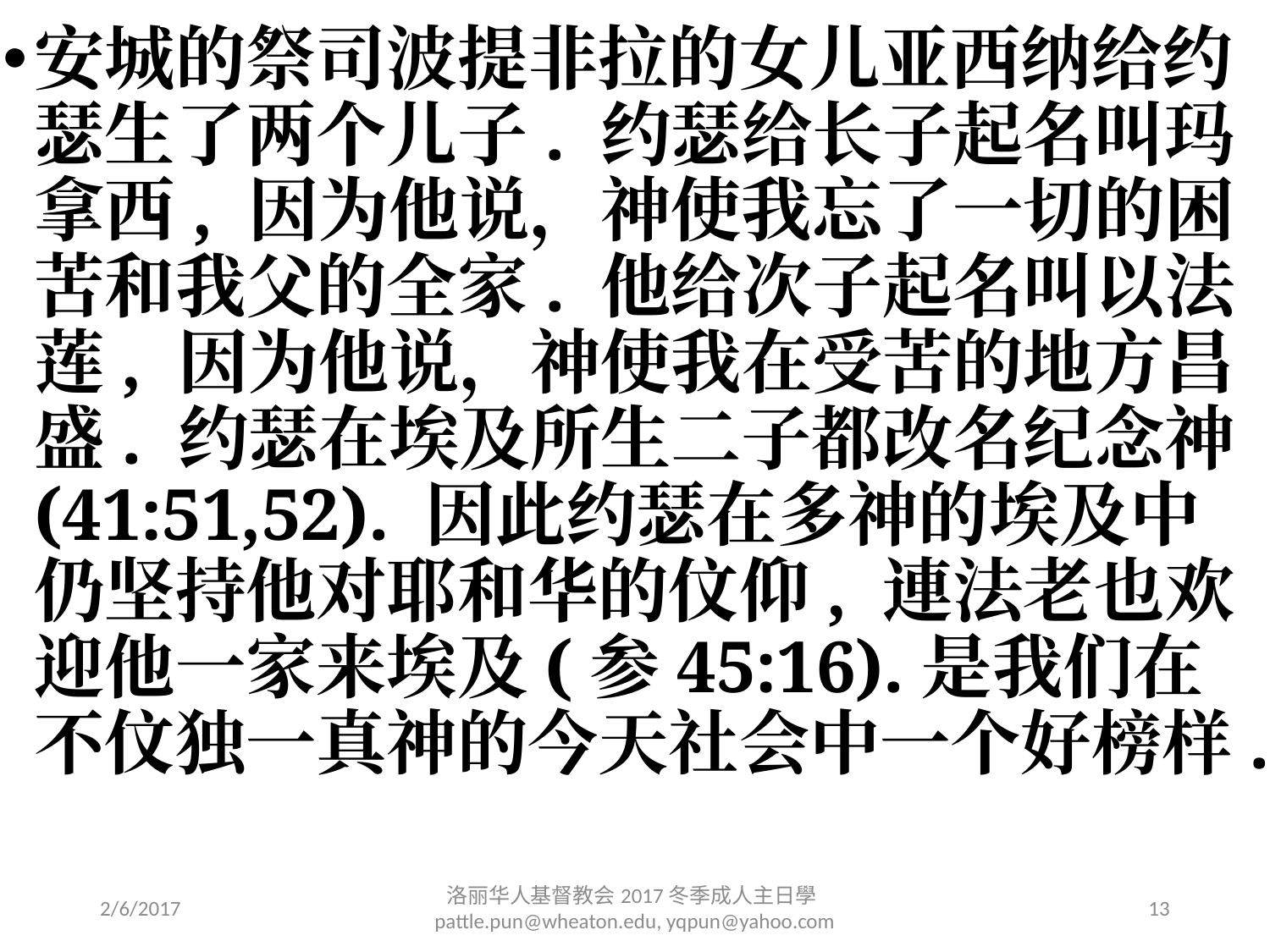

安城的祭司波提非拉的女儿亚西纳给约瑟生了两个儿子. 约瑟给长子起名叫玛拿西, 因为他说，神使我忘了一切的困苦和我父的全家. 他给次子起名叫以法莲, 因为他说，神使我在受苦的地方昌盛. 约瑟在埃及所生二子都改名纪念神 (41:51,52). 因此约瑟在多神的埃及中仍坚持他对耶和华的伩仰, 連法老也欢迎他一家来埃及(参45:16).是我们在不伩独一真神的今天社会中一个好榜样.
2/6/2017
洛丽华⼈基督教会2017冬季成⼈主⽇學  pattle.pun@wheaton.edu, yqpun@yahoo.com
13